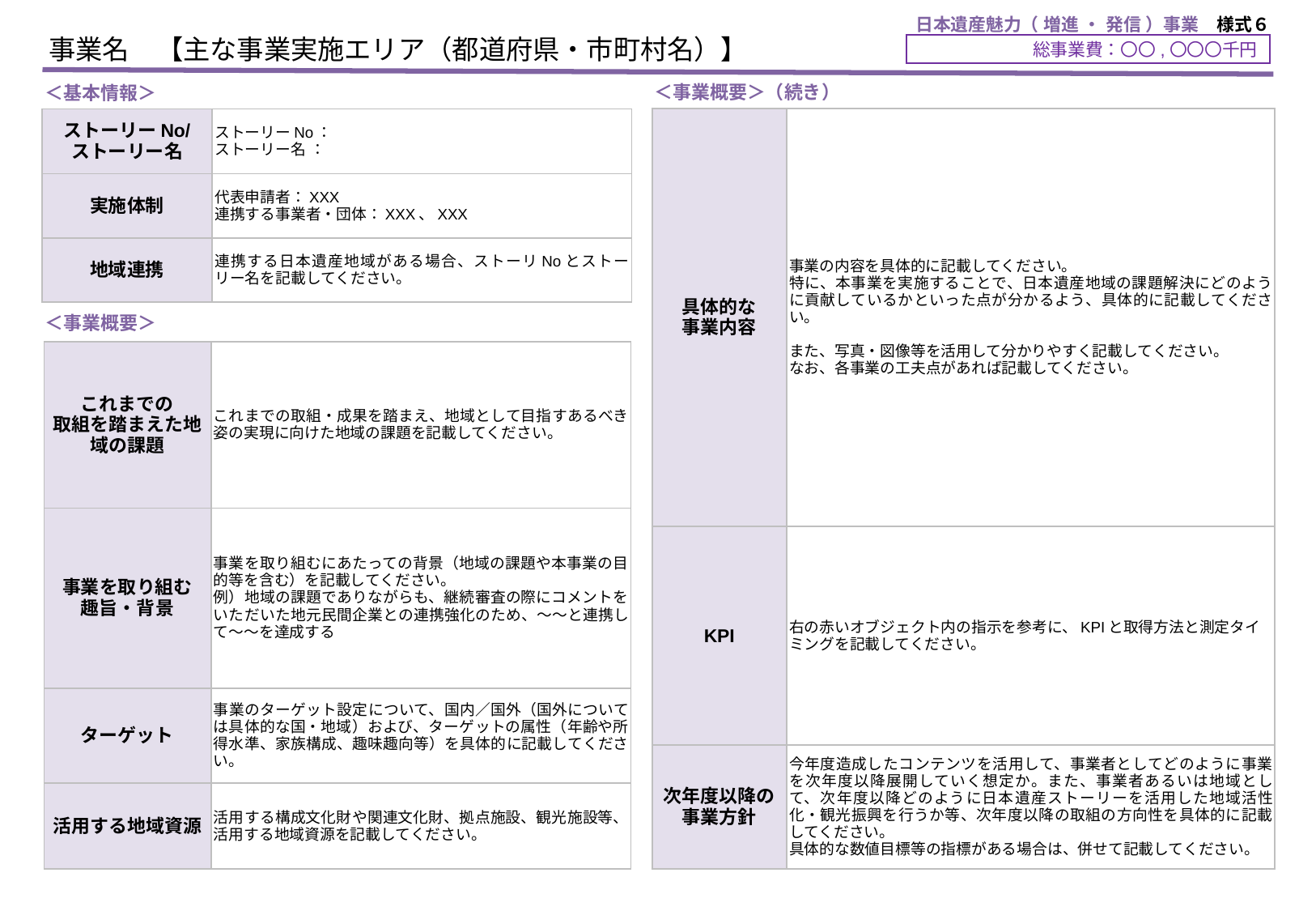

全体を通してフォントサイズは適宜
変更していただいて構いません。
※このオブジェクトは消して提出してください
申請する事業（増進・発信）に丸を囲んでください。
どちらも申請する場合、1枚ずつ作成してください。
※このオブジェクトは消して提出してください
日本遺産魅力（ 増進 ・ 発信 ）事業　様式６
事業名　【主な事業実施エリア（都道府県・市町村名）】
総事業費：〇〇,〇〇〇千円
＜事業概要＞（続き）
＜基本情報＞
| 具体的な 事業内容 | 事業の内容を具体的に記載してください。 特に、本事業を実施することで、日本遺産地域の課題解決にどのように貢献しているかといった点が分かるよう、具体的に記載してください。 また、写真・図像等を活用して分かりやすく記載してください。 なお、各事業の工夫点があれば記載してください。 |
| --- | --- |
| KPI | 右の赤いオブジェクト内の指示を参考に、KPIと取得方法と測定タイミングを記載してください。 |
| 次年度以降の事業方針 | 今年度造成したコンテンツを活用して、事業者としてどのように事業を次年度以降展開していく想定か。また、事業者あるいは地域として、次年度以降どのように日本遺産ストーリーを活用した地域活性化・観光振興を行うか等、次年度以降の取組の方向性を具体的に記載してください。 具体的な数値目標等の指標がある場合は、併せて記載してください。 |
| ストーリーNo/ ストーリー名 | ストーリーNo： ストーリー名 ： |
| --- | --- |
| 実施体制 | 代表申請者：XXX 連携する事業者・団体：XXX、XXX |
| 地域連携 | 連携する日本遺産地域がある場合、ストーリNoとストーリー名を記載してください。 |
＜事業概要＞
| これまでの 取組を踏まえた地域の課題 | これまでの取組・成果を踏まえ、地域として目指すあるべき姿の実現に向けた地域の課題を記載してください。 |
| --- | --- |
| 事業を取り組む 趣旨・背景 | 事業を取り組むにあたっての背景（地域の課題や本事業の目的等を含む）を記載してください。 例）地域の課題でありながらも、継続審査の際にコメントをいただいた地元民間企業との連携強化のため、～～と連携して～～を達成する |
| ターゲット | 事業のターゲット設定について、国内／国外（国外については具体的な国・地域）および、ターゲットの属性（年齢や所得水準、家族構成、趣味趣向等）を具体的に記載してください。 |
| 活用する地域資源 | 活用する構成文化財や関連文化財、拠点施設、観光施設等、活用する地域資源を記載してください。 |
KPIとその取得方法を具体的に記載してください。KPIとは、事業目標を達成するために実行すべきプロセスが、適切に実施されているかを数値化して評価するものです。

（例）
[KPI]コンテンツ満足度：5段階評価の平均が4.3以上
[取得方法]:コンテンツの参加者に対するアンケート
[測定タイミング]：モニターツアー時
※このオブジェクトは消して提出してください